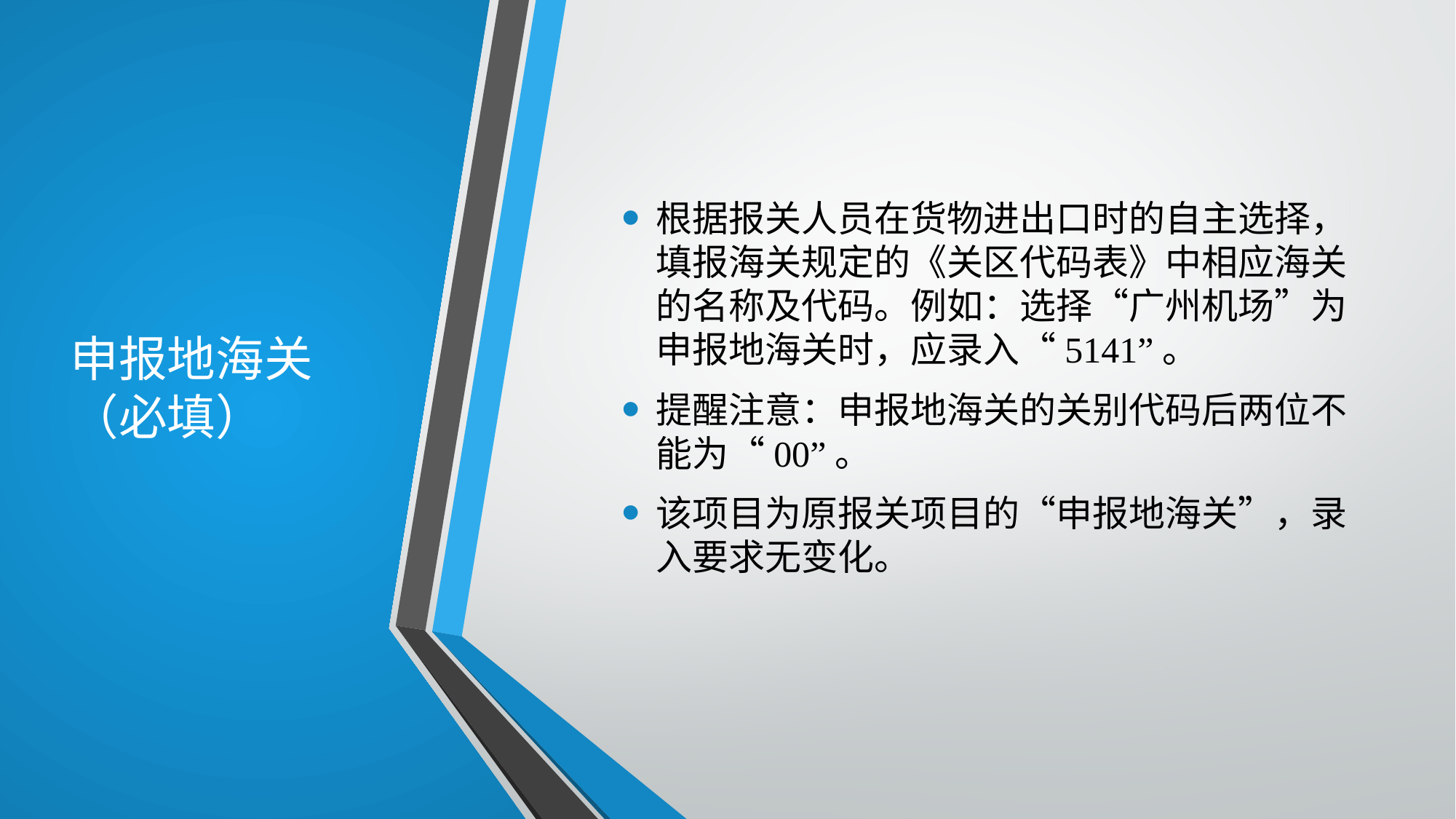

# 申报地海关（必填）
根据报关人员在货物进出口时的自主选择，填报海关规定的《关区代码表》中相应海关的名称及代码。例如：选择“广州机场”为申报地海关时，应录入“5141”。
提醒注意：申报地海关的关别代码后两位不能为“00”。
该项目为原报关项目的“申报地海关”，录入要求无变化。